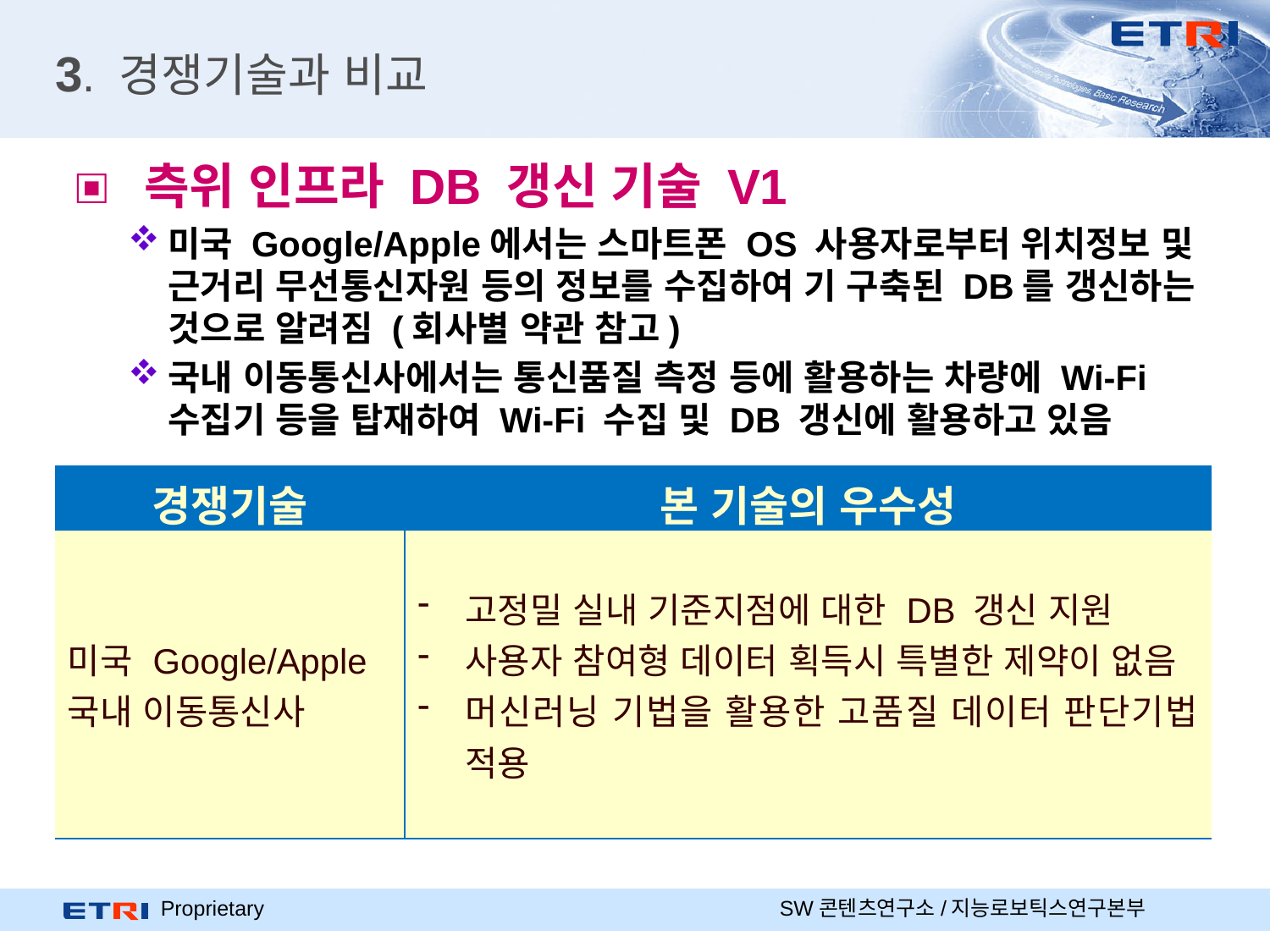

# 3. 경쟁기술과 비교
 측위 인프라 DB 갱신 기술 V1
미국 Google/Apple에서는 스마트폰 OS 사용자로부터 위치정보 및 근거리 무선통신자원 등의 정보를 수집하여 기 구축된 DB를 갱신하는 것으로 알려짐 (회사별 약관 참고)
국내 이동통신사에서는 통신품질 측정 등에 활용하는 차량에 Wi-Fi 수집기 등을 탑재하여 Wi-Fi 수집 및 DB 갱신에 활용하고 있음
| 경쟁기술 | 본 기술의 우수성 |
| --- | --- |
| 미국 Google/Apple 국내 이동통신사 | 고정밀 실내 기준지점에 대한 DB 갱신 지원 사용자 참여형 데이터 획득시 특별한 제약이 없음 머신러닝 기법을 활용한 고품질 데이터 판단기법 적용 |
SW콘텐츠연구소/지능로보틱스연구본부
12